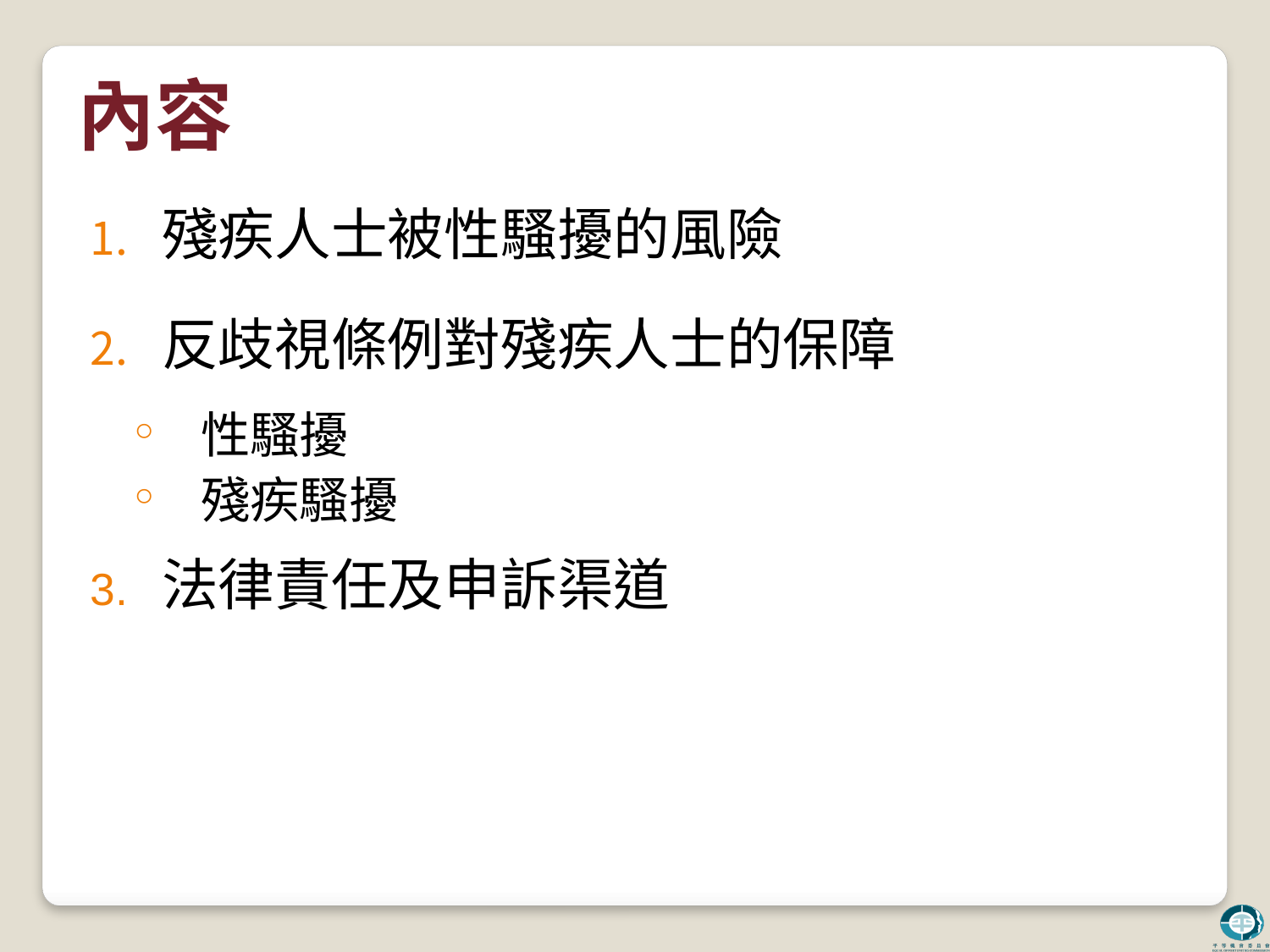

# 內容
殘疾人士被性騷擾的風險
反歧視條例對殘疾人士的保障
性騷擾
殘疾騷擾
法律責任及申訴渠道